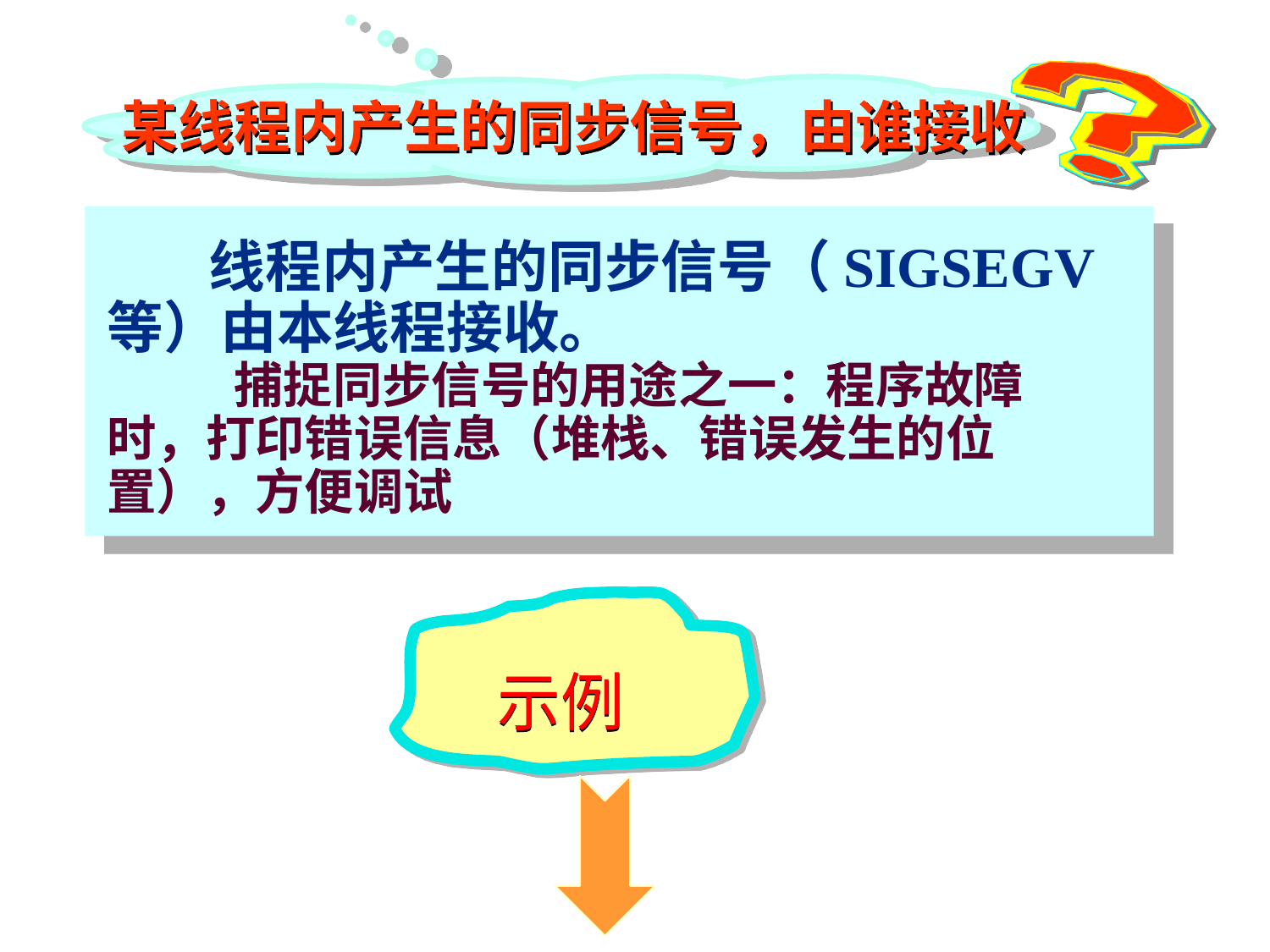

某线程内产生的同步信号，由谁接收

        线程内产生的同步信号（SIGSEGV等）由本线程接收。
	捕捉同步信号的用途之一：程序故障时，打印错误信息（堆栈、错误发生的位置），方便调试

示例